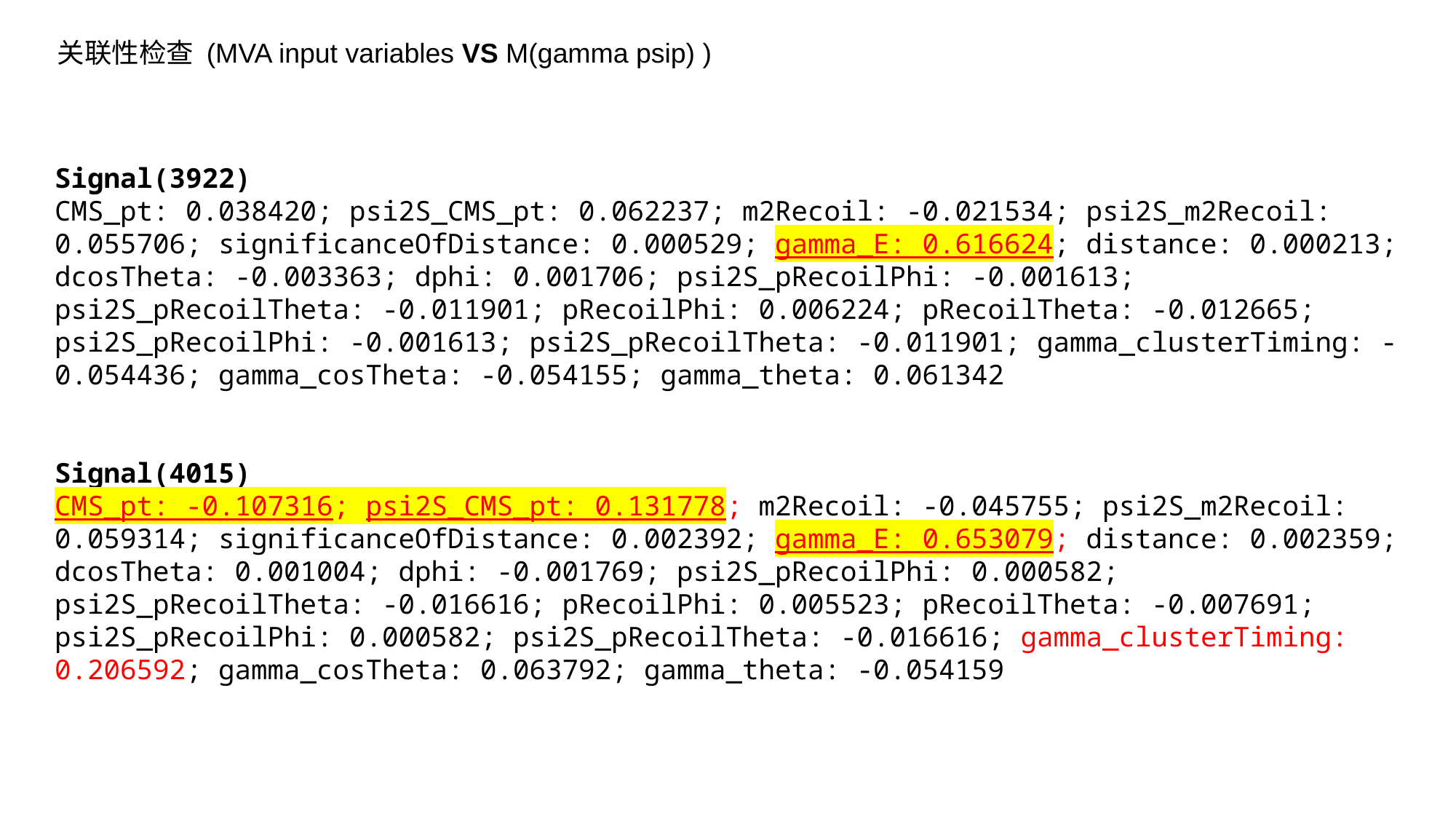

关联性检查 (MVA input variables VS M(gamma psip) )
Signal(3922)
CMS_pt: 0.038420; psi2S_CMS_pt: 0.062237; m2Recoil: -0.021534; psi2S_m2Recoil: 0.055706; significanceOfDistance: 0.000529; gamma_E: 0.616624; distance: 0.000213; dcosTheta: -0.003363; dphi: 0.001706; psi2S_pRecoilPhi: -0.001613; psi2S_pRecoilTheta: -0.011901; pRecoilPhi: 0.006224; pRecoilTheta: -0.012665; psi2S_pRecoilPhi: -0.001613; psi2S_pRecoilTheta: -0.011901; gamma_clusterTiming: -0.054436; gamma_cosTheta: -0.054155; gamma_theta: 0.061342

Signal(4015)
CMS_pt: -0.107316; psi2S_CMS_pt: 0.131778; m2Recoil: -0.045755; psi2S_m2Recoil: 0.059314; significanceOfDistance: 0.002392; gamma_E: 0.653079; distance: 0.002359; dcosTheta: 0.001004; dphi: -0.001769; psi2S_pRecoilPhi: 0.000582; psi2S_pRecoilTheta: -0.016616; pRecoilPhi: 0.005523; pRecoilTheta: -0.007691; psi2S_pRecoilPhi: 0.000582; psi2S_pRecoilTheta: -0.016616; gamma_clusterTiming: 0.206592; gamma_cosTheta: 0.063792; gamma_theta: -0.054159